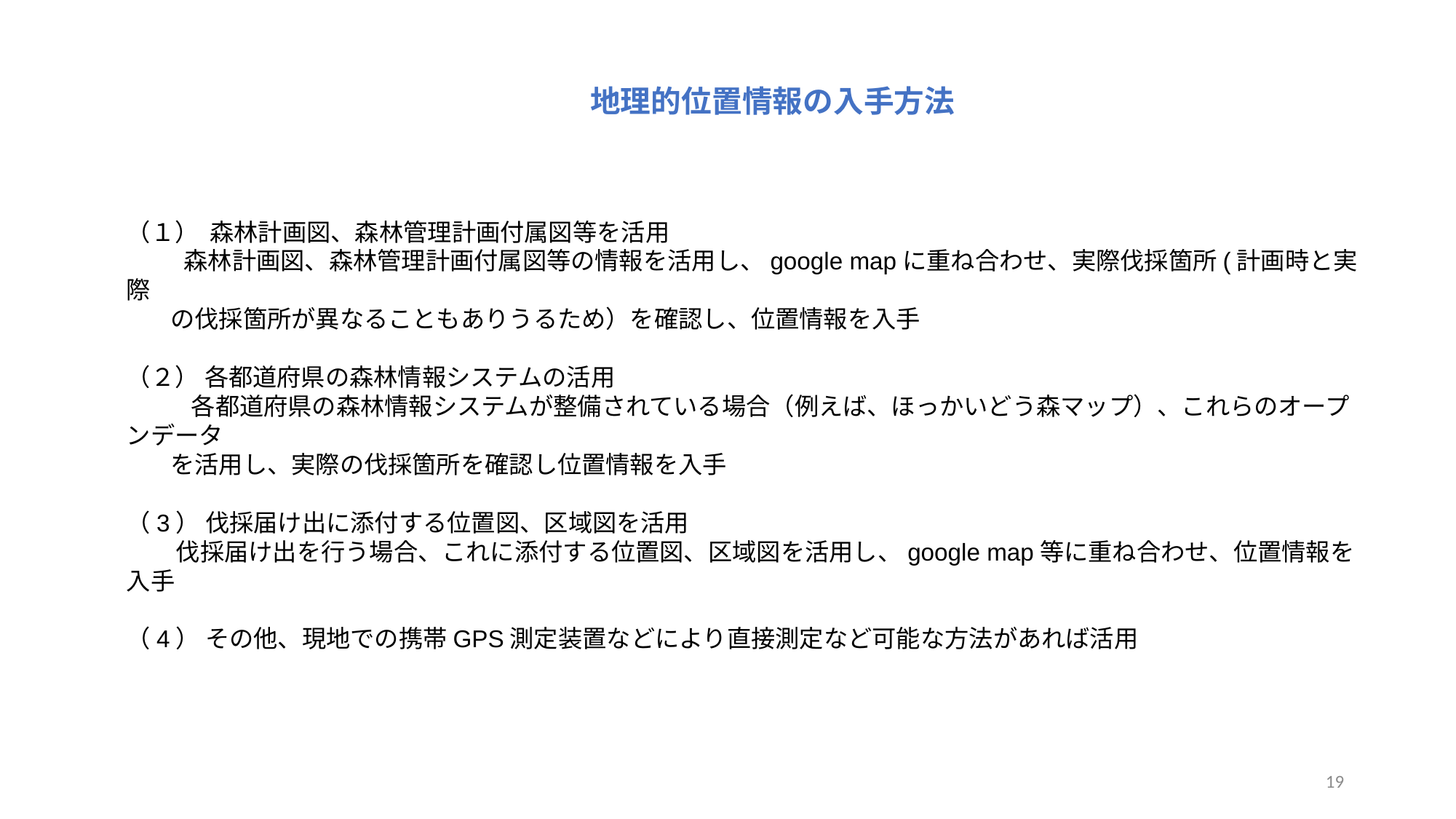

地理的位置情報の入手方法

（１）  森林計画図、森林管理計画付属図等を活用
     　森林計画図、森林管理計画付属図等の情報を活用し、google mapに重ね合わせ、実際伐採箇所(計画時と実際
       の伐採箇所が異なることもありうるため）を確認し、位置情報を入手

（２） 各都道府県の森林情報システムの活用
　　   各都道府県の森林情報システムが整備されている場合（例えば、ほっかいどう森マップ）、これらのオープンデータ
       を活用し、実際の伐採箇所を確認し位置情報を入手

（3） 伐採届け出に添付する位置図、区域図を活用
        伐採届け出を行う場合、これに添付する位置図、区域図を活用し、google map等に重ね合わせ、位置情報を入手

（4） その他、現地での携帯GPS測定装置などにより直接測定など可能な方法があれば活用

19